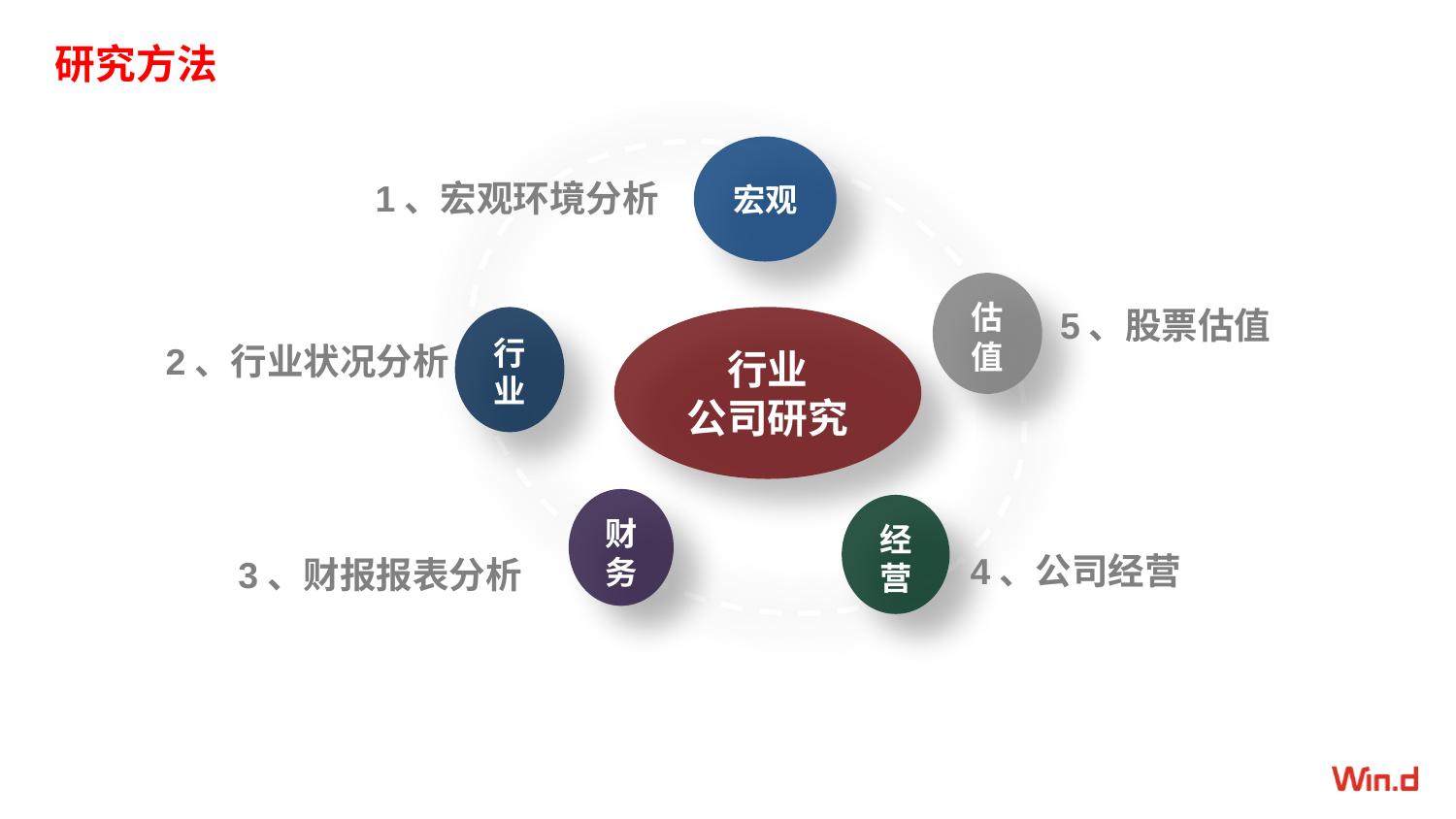

研究方法

宏观
1、宏观环境分析
估值
5、股票估值
行业
行业
公司研究
2、行业状况分析
财务
经营
4、公司经营
3、财报报表分析